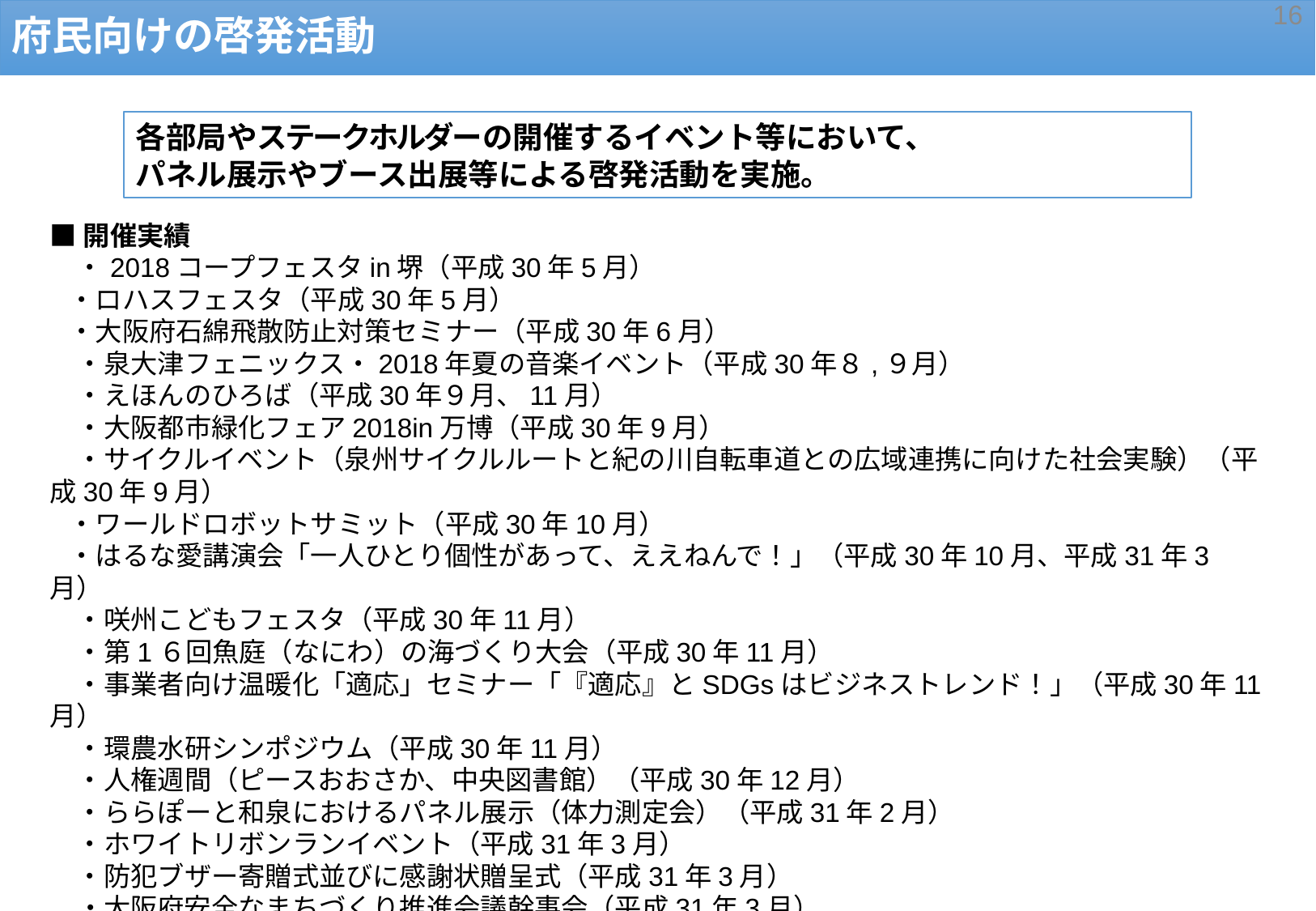

16
府民向けの啓発活動
各部局やステークホルダーの開催するイベント等において、
パネル展示やブース出展等による啓発活動を実施。
■開催実績
　・2018コープフェスタin堺（平成30年5月）
  ・ロハスフェスタ（平成30年5月）
  ・大阪府石綿飛散防止対策セミナー（平成30年6月）
　・泉大津フェニックス・2018年夏の音楽イベント（平成30年８,９月）
　・えほんのひろば（平成30年９月、11月）
　・大阪都市緑化フェア2018in万博（平成30年9月）
　・サイクルイベント（泉州サイクルルートと紀の川自転車道との広域連携に向けた社会実験）（平成30年9月）
  ・ワールドロボットサミット（平成30年10月）
  ・はるな愛講演会「一人ひとり個性があって、ええねんで！」（平成30年10月、平成31年3月）
　・咲州こどもフェスタ（平成30年11月）
　・第1６回魚庭（なにわ）の海づくり大会（平成30年11月）
　・事業者向け温暖化「適応」セミナー「『適応』とSDGsはビジネストレンド！」（平成30年11月）
　・環農水研シンポジウム（平成30年11月）
　・人権週間（ピースおおさか、中央図書館）（平成30年12月）
　・ららぽーと和泉におけるパネル展示（体力測定会）（平成31年2月）
　・ホワイトリボンランイベント（平成31年3月）
　・防犯ブザー寄贈式並びに感謝状贈呈式（平成31年3月）
　・大阪府安全なまちづくり推進会議幹事会（平成31年3月）
　・大和川・石川クリーン作戦（平成31年3月）
　・ABC万博たこやきマラソン2019（平成31年3月）　　等